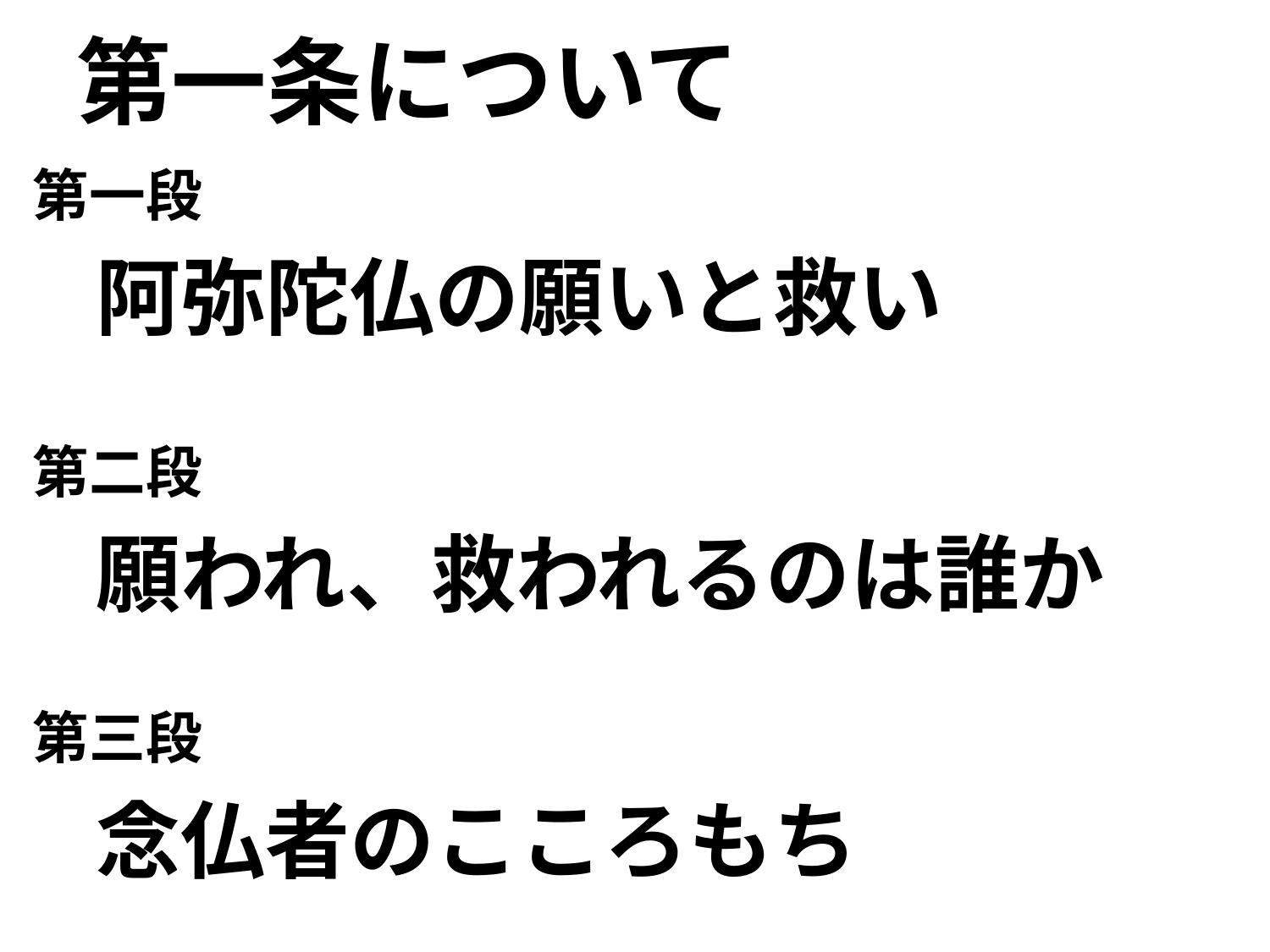

# 第一条について
第一段
　阿弥陀仏の願いと救い

第二段
　願われ、救われるのは誰か

第三段
　念仏者のこころもち